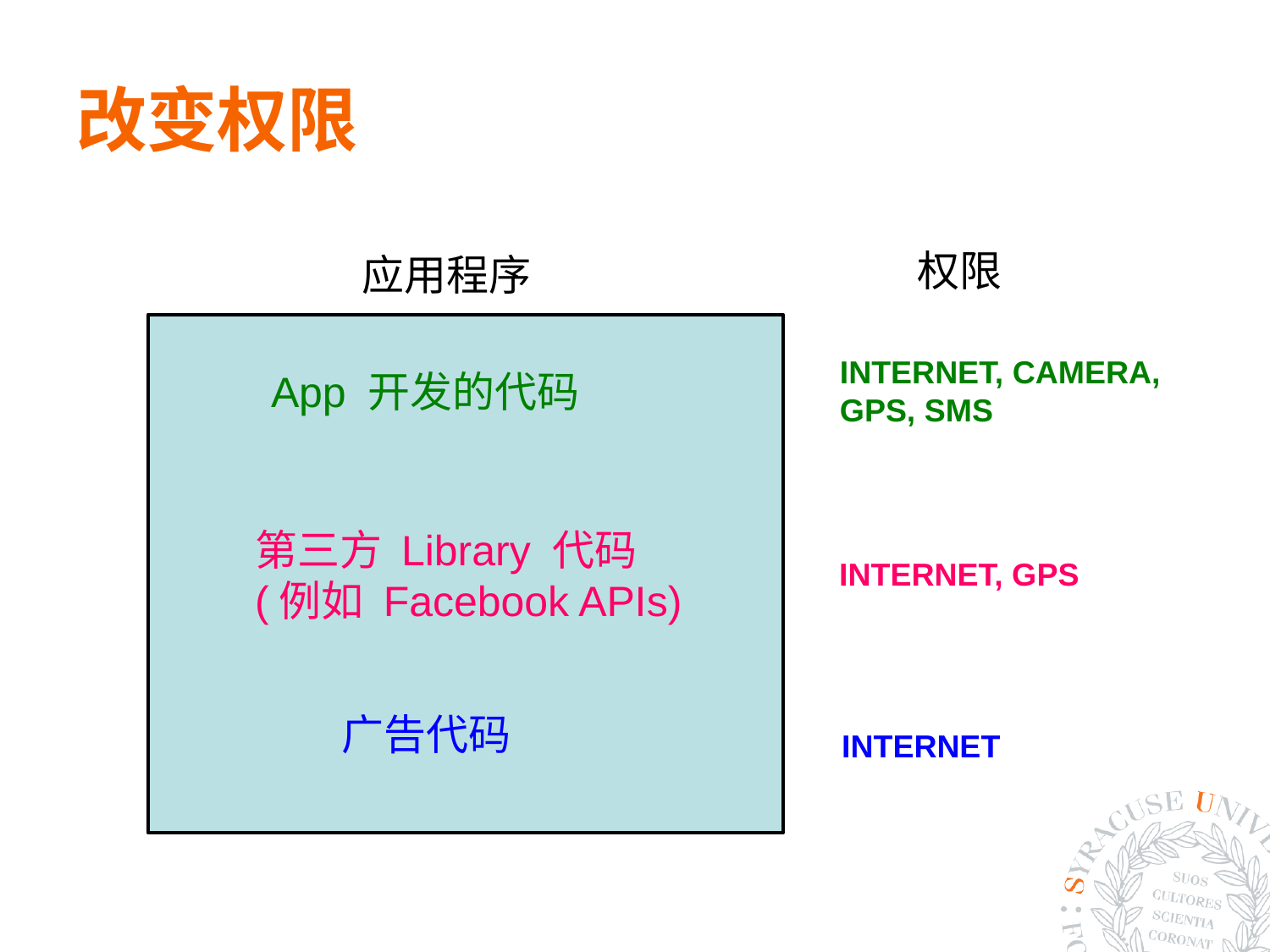

# 改变权限
权限
应用程序

INTERNET, CAMERA,
GPS, SMS
App 开发的代码
第三方 Library 代码
(例如 Facebook APIs)
INTERNET, GPS
广告代码
INTERNET